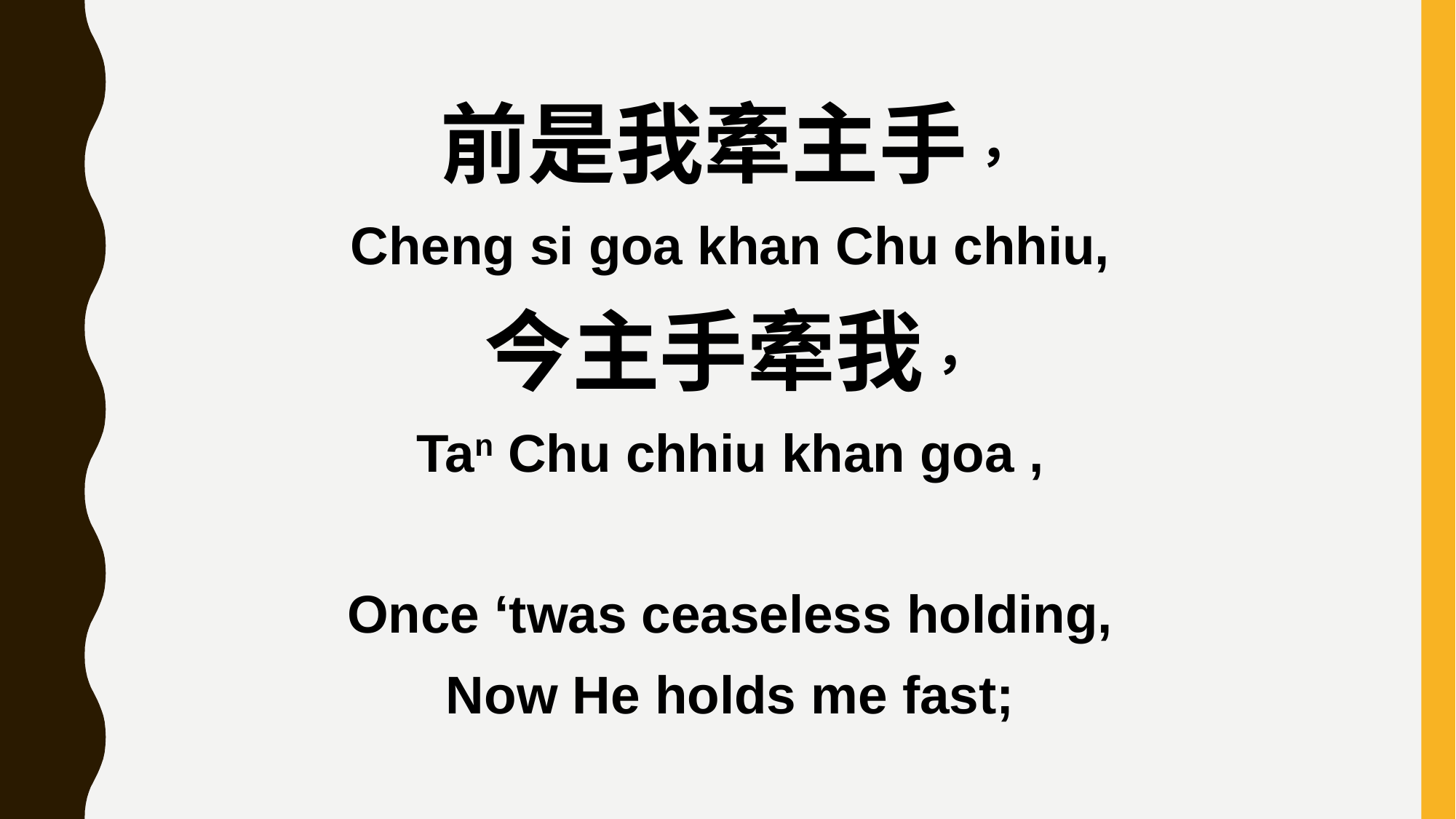

前是我牽主手，
Cheng si goa khan Chu chhiu,
今主手牽我，
Tan Chu chhiu khan goa ,

Once ‘twas ceaseless holding,
Now He holds me fast;